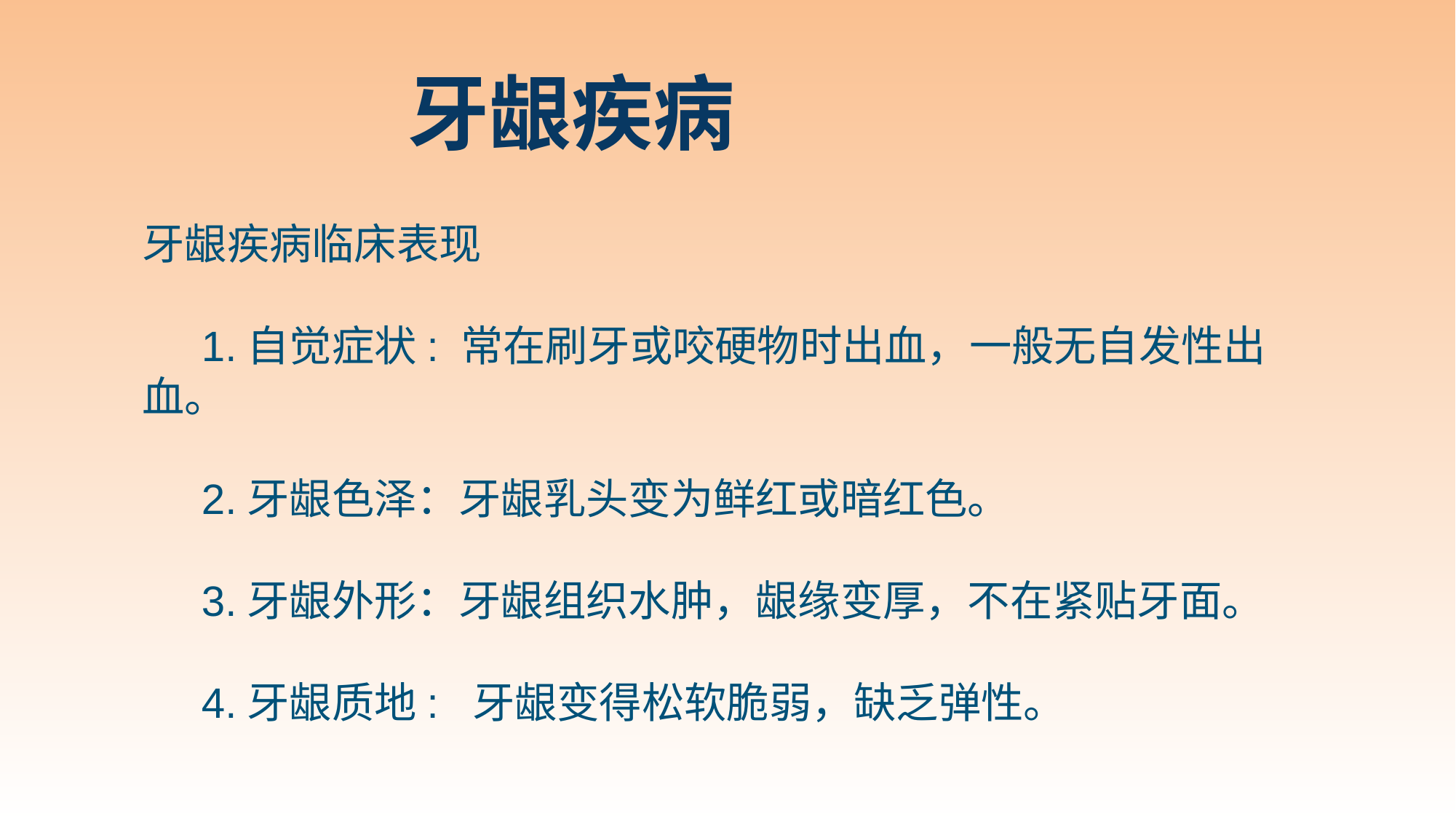

# 牙龈疾病
牙龈疾病临床表现

     1.自觉症状: 常在刷牙或咬硬物时出血，一般无自发性出血。

     2.牙龈色泽：牙龈乳头变为鲜红或暗红色。

     3.牙龈外形：牙龈组织水肿，龈缘变厚，不在紧贴牙面。

     4.牙龈质地:  牙龈变得松软脆弱，缺乏弹性。